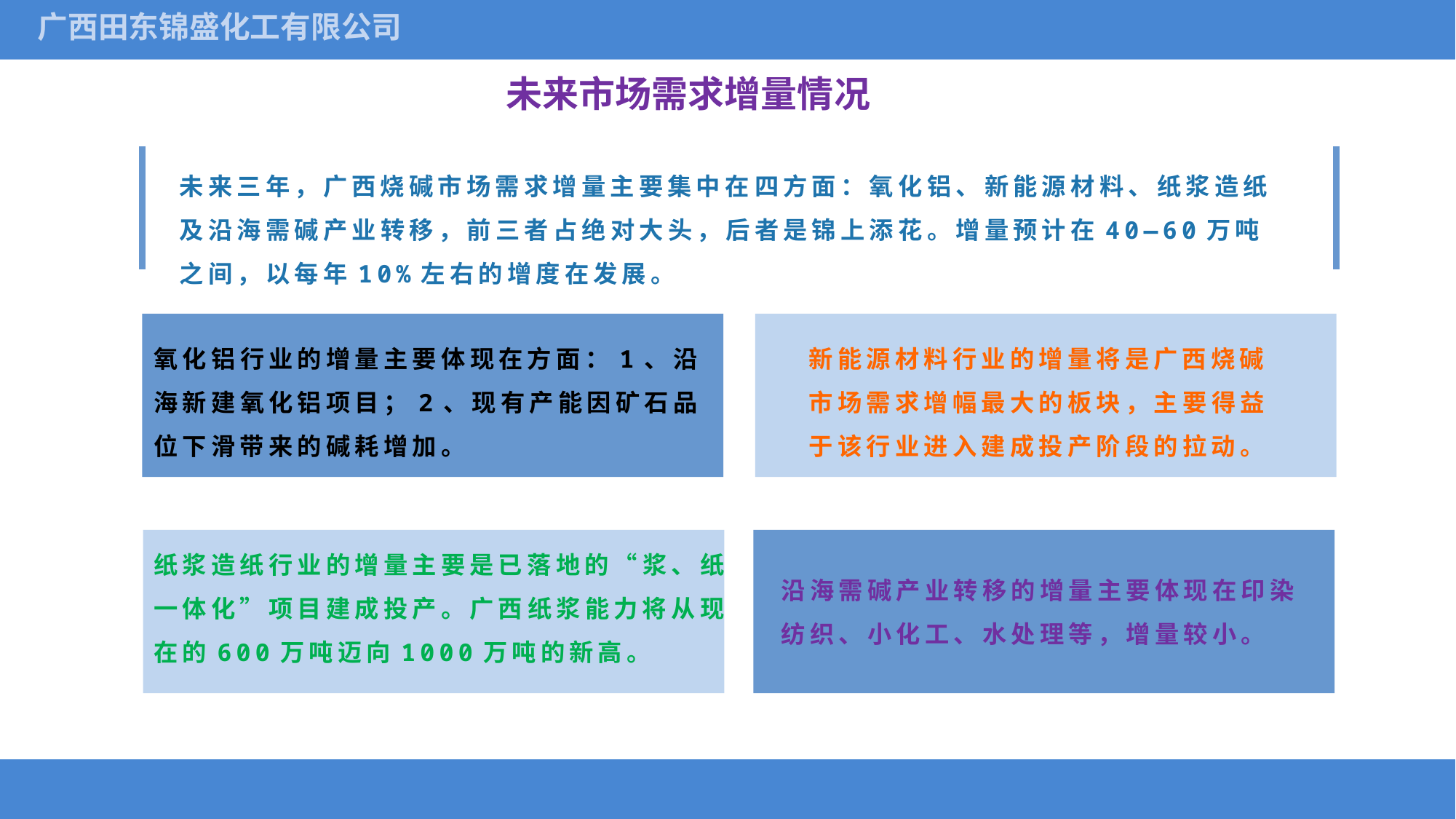

广西田东锦盛化工有限公司
未来市场需求增量情况
未来三年，广西烧碱市场需求增量主要集中在四方面：氧化铝、新能源材料、纸浆造纸及沿海需碱产业转移，前三者占绝对大头，后者是锦上添花。增量预计在40—60万吨之间，以每年10%左右的增度在发展。

氧化铝行业的增量主要体现在方面：1、沿海新建氧化铝项目；2、现有产能因矿石品位下滑带来的碱耗增加。
新能源材料行业的增量将是广西烧碱市场需求增幅最大的板块，主要得益于该行业进入建成投产阶段的拉动。

纸浆造纸行业的增量主要是已落地的“浆、纸一体化”项目建成投产。广西纸浆能力将从现在的600万吨迈向1000万吨的新高。

沿海需碱产业转移的增量主要体现在印染纺织、小化工、水处理等，增量较小。